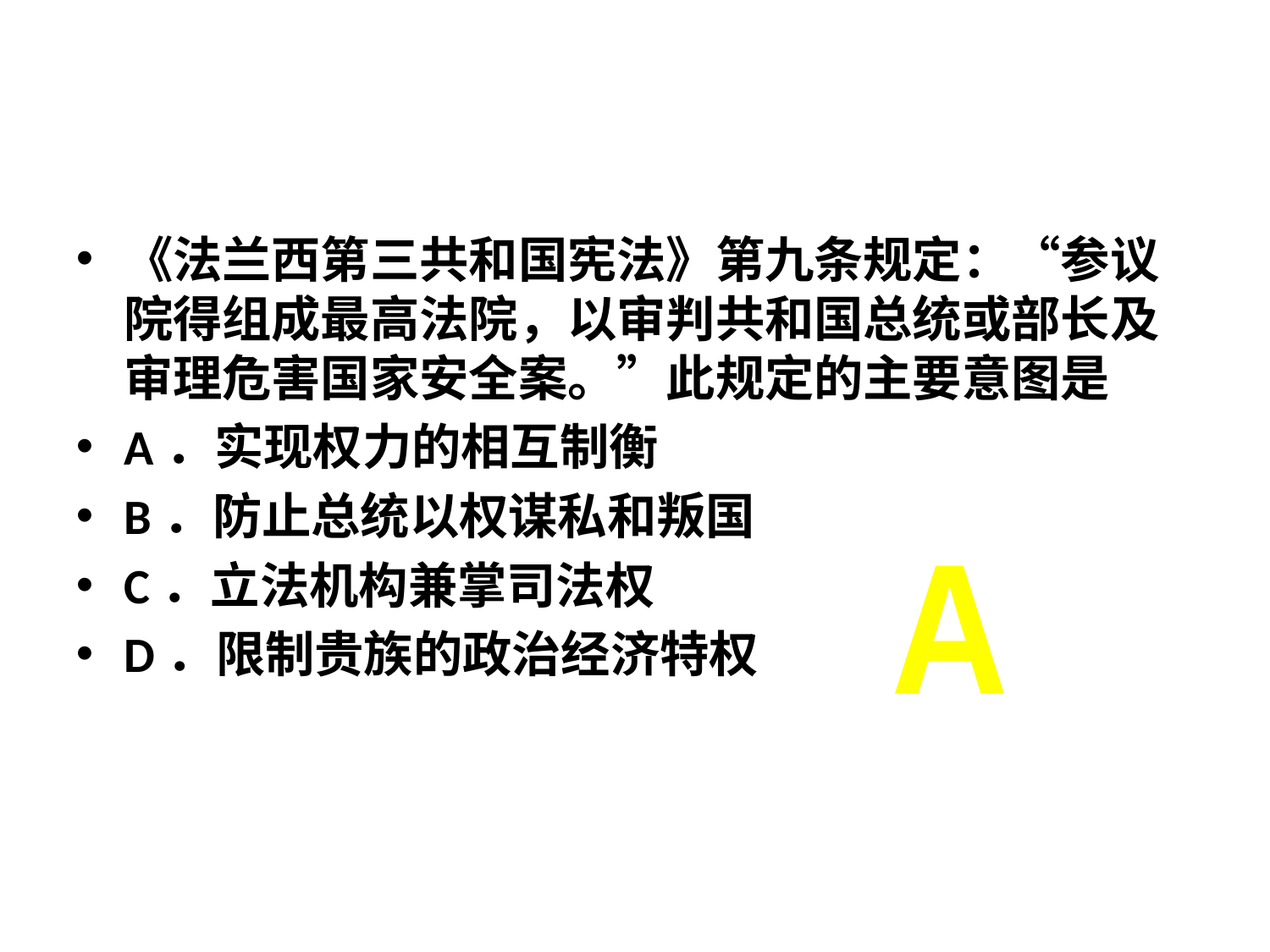

#
《法兰西第三共和国宪法》第九条规定：“参议院得组成最高法院，以审判共和国总统或部长及审理危害国家安全案。”此规定的主要意图是
A．实现权力的相互制衡
B．防止总统以权谋私和叛国
C．立法机构兼掌司法权
D．限制贵族的政治经济特权
A